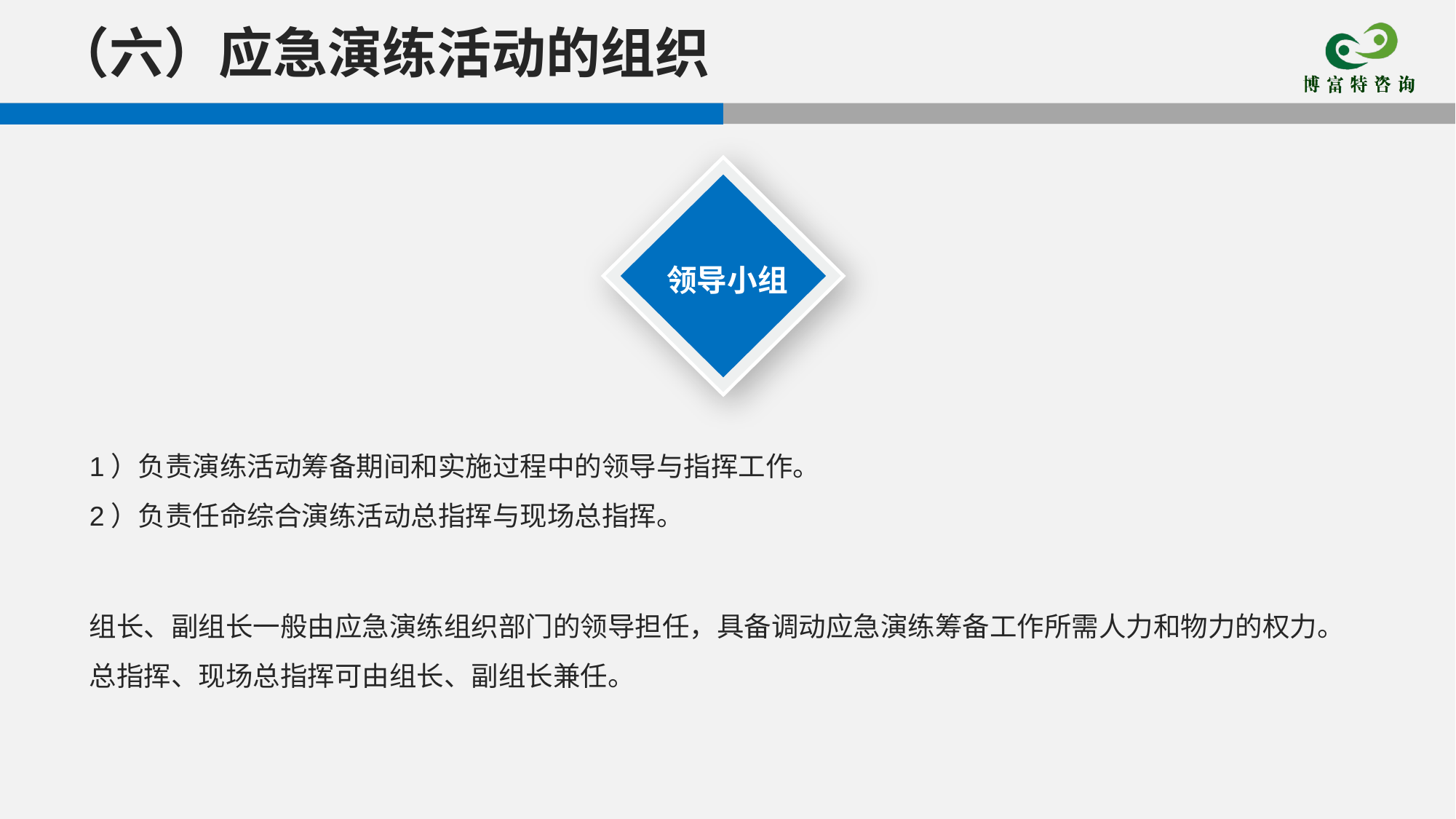

（六）应急演练活动的组织

领导小组
1）负责演练活动筹备期间和实施过程中的领导与指挥工作。
2）负责任命综合演练活动总指挥与现场总指挥。
组长、副组长一般由应急演练组织部门的领导担任，具备调动应急演练筹备工作所需人力和物力的权力。
总指挥、现场总指挥可由组长、副组长兼任。